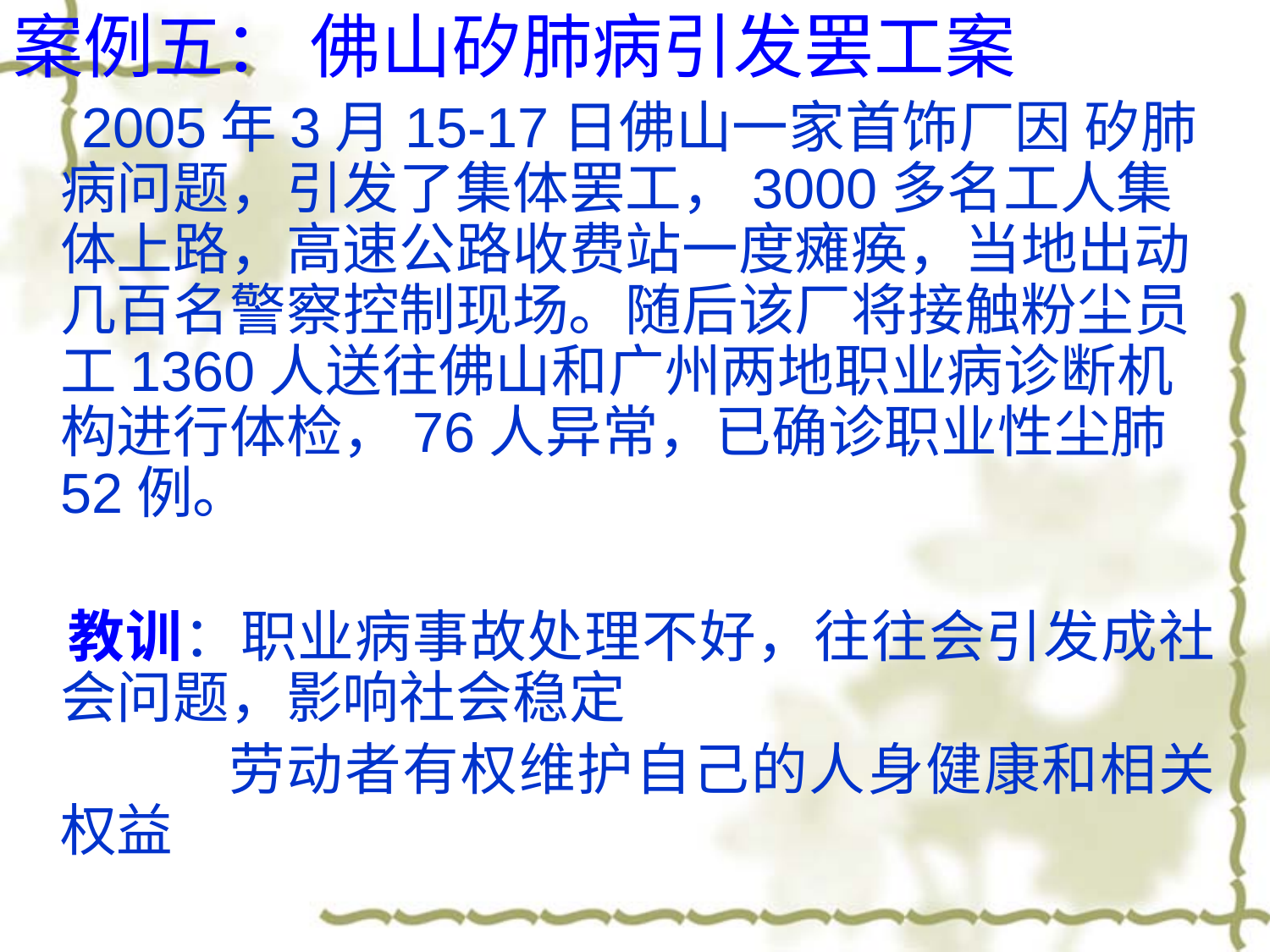

#
案例五： 佛山矽肺病引发罢工案
     2005年3月15-17日佛山一家首饰厂因 矽肺病问题，引发了集体罢工，3000多名工人集体上路，高速公路收费站一度瘫痪，当地出动几百名警察控制现场。随后该厂将接触粉尘员工1360人送往佛山和广州两地职业病诊断机构进行体检，76人异常，已确诊职业性尘肺52例。

   教训：职业病事故处理不好，往往会引发成社会问题，影响社会稳定
              劳动者有权维护自己的人身健康和相关权益